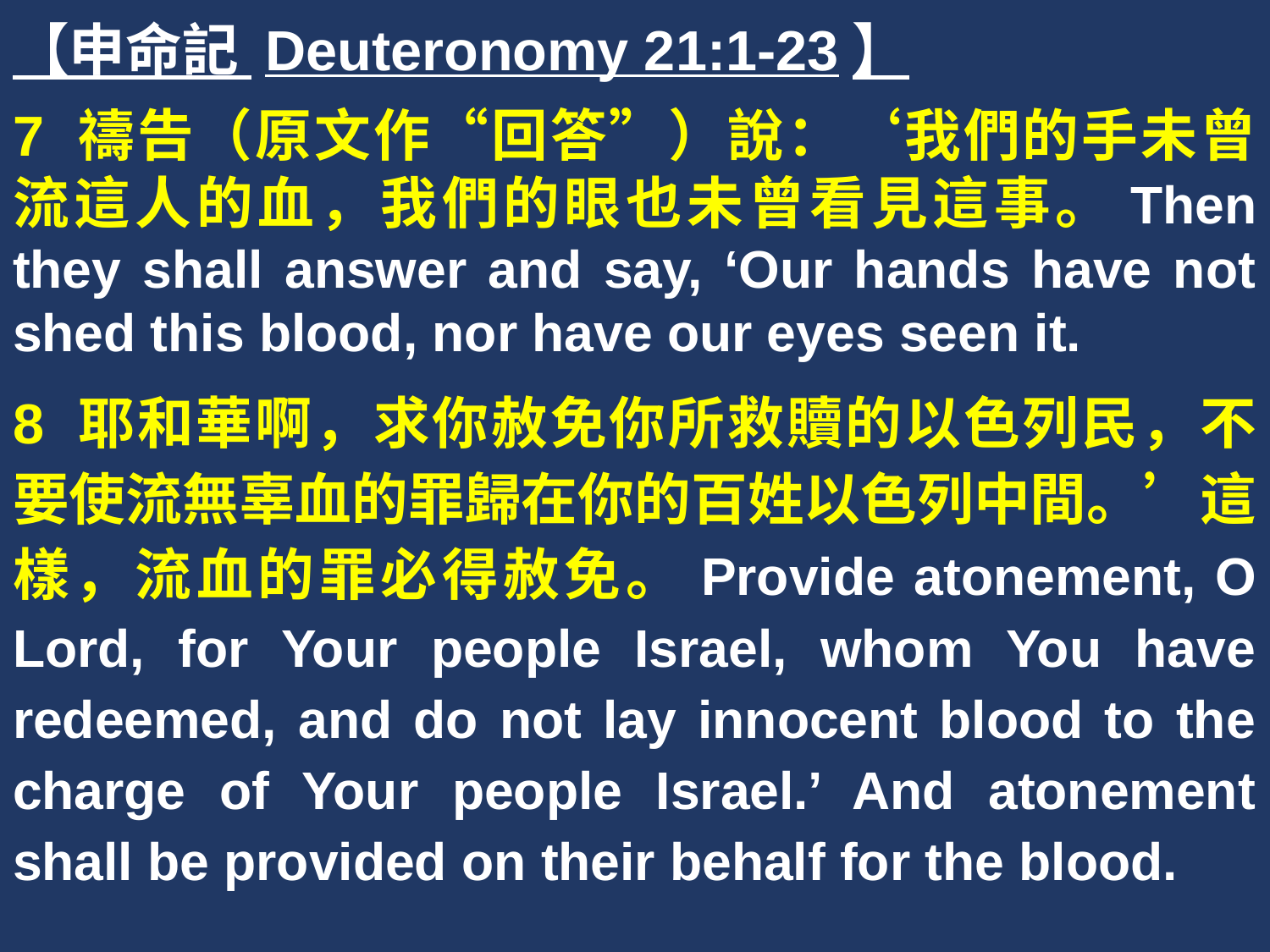

【申命記 Deuteronomy 21:1-23】
7 禱告（原文作“回答”）說：‘我們的手未曾流這人的血，我們的眼也未曾看見這事。Then they shall answer and say, ‘Our hands have not shed this blood, nor have our eyes seen it.
8 耶和華啊，求你赦免你所救贖的以色列民，不要使流無辜血的罪歸在你的百姓以色列中間。’這樣，流血的罪必得赦免。Provide atonement, O Lord, for Your people Israel, whom You have redeemed, and do not lay innocent blood to the charge of Your people Israel.’ And atonement shall be provided on their behalf for the blood.